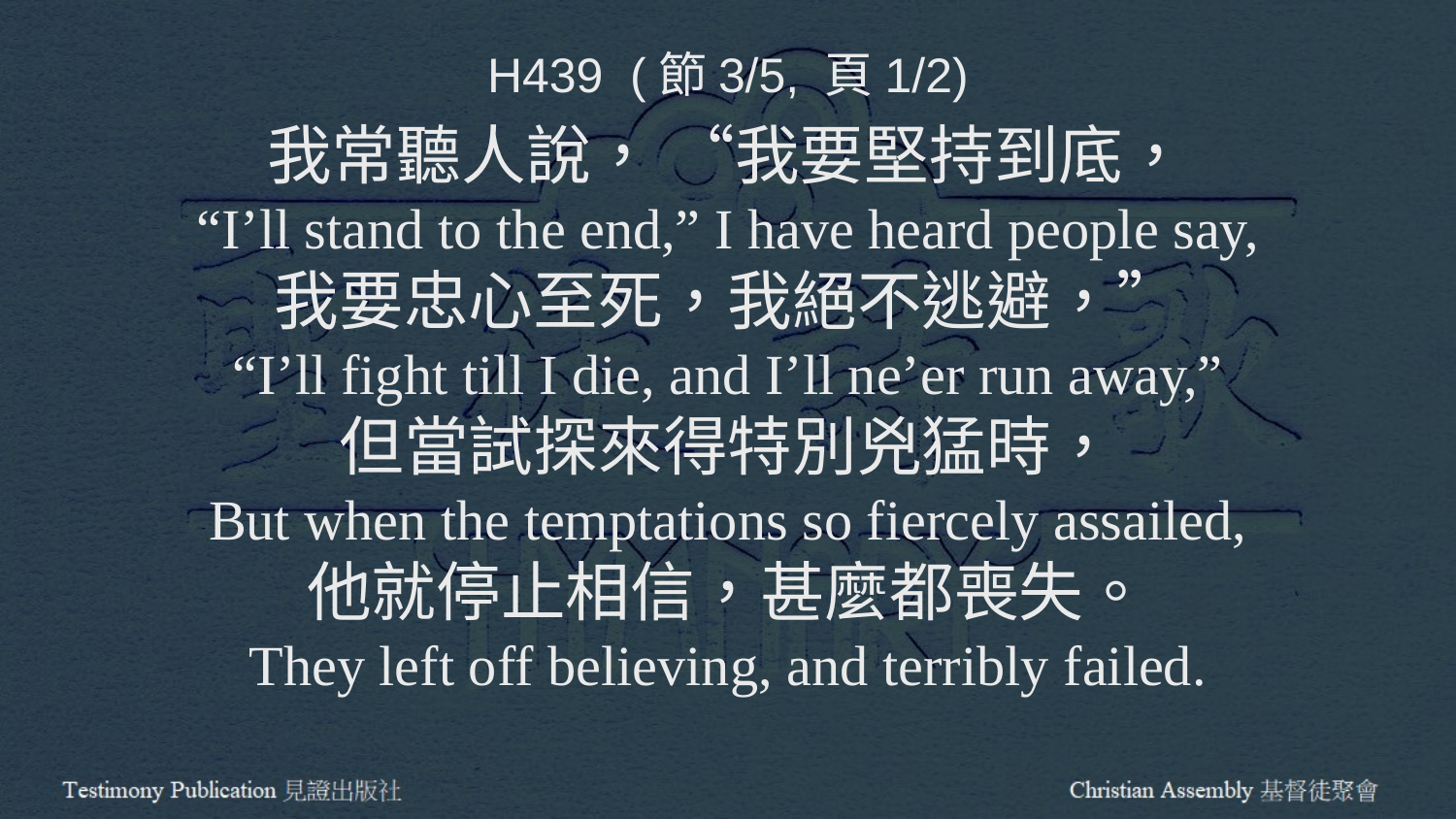

H439  (節3/5, 頁1/2)
我常聽人說， “我要堅持到底，
“I’ll stand to the end,” I have heard people say,
我要忠心至死，我絕不逃避，”
“I’ll fight till I die, and I’ll ne’er run away,”
但當試探來得特別兇猛時，
But when the temptations so fiercely assailed,
他就停止相信，甚麼都喪失。
They left off believing, and terribly failed.